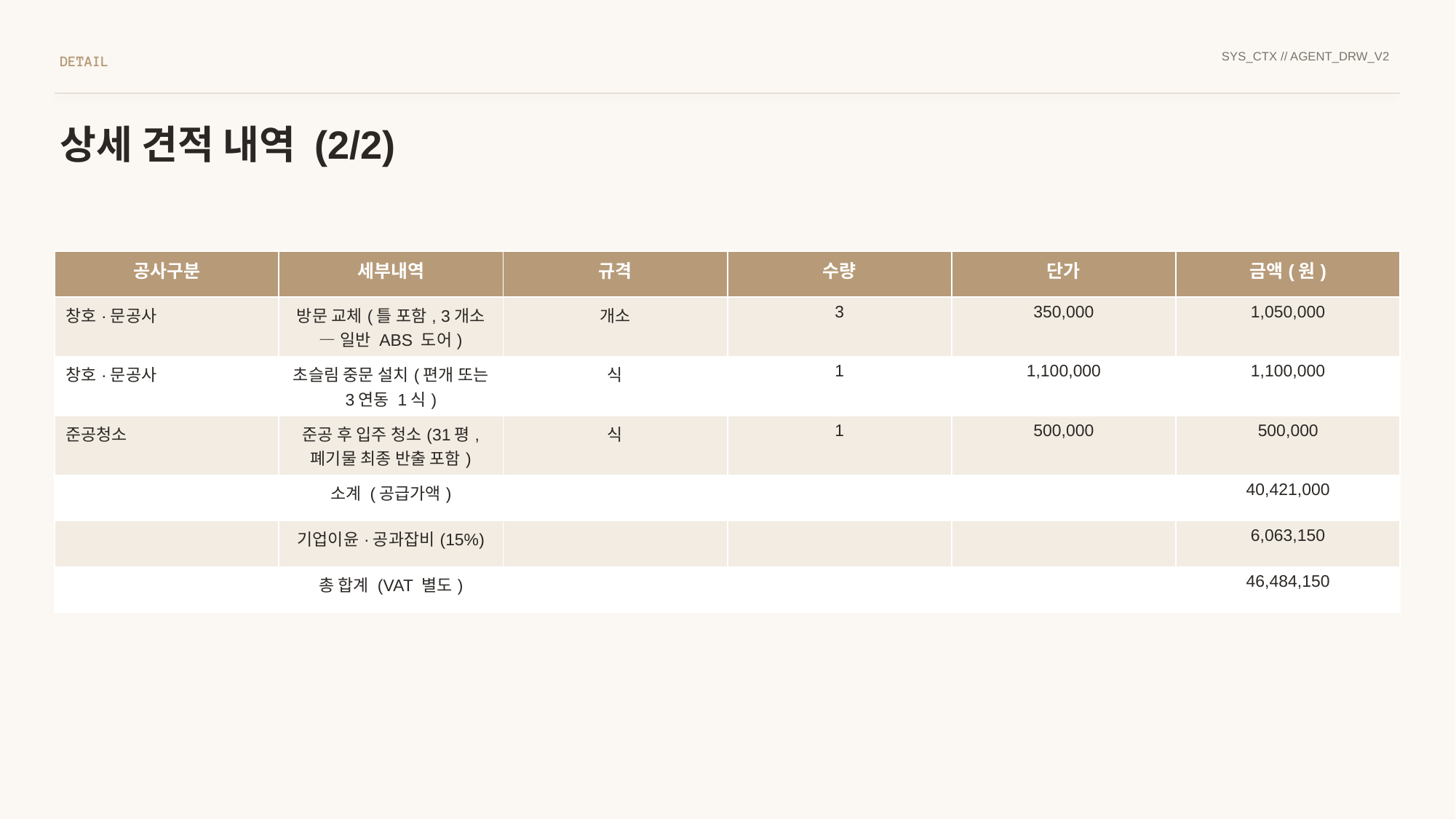

SYS_CTX // AGENT_DRW_V2
DETAIL

상세 견적 내역 (2/2)
| 공사구분 | 세부내역 | 규격 | 수량 | 단가 | 금액(원) |
| --- | --- | --- | --- | --- | --- |
| 창호·문공사 | 방문 교체(틀 포함, 3개소 — 일반 ABS 도어) | 개소 | 3 | 350,000 | 1,050,000 |
| 창호·문공사 | 초슬림 중문 설치(편개 또는 3연동 1식) | 식 | 1 | 1,100,000 | 1,100,000 |
| 준공청소 | 준공 후 입주 청소(31평, 폐기물 최종 반출 포함) | 식 | 1 | 500,000 | 500,000 |
|  | 소계 (공급가액) |  |  |  | 40,421,000 |
|  | 기업이윤·공과잡비(15%) |  |  |  | 6,063,150 |
|  | 총 합계 (VAT 별도) |  |  |  | 46,484,150 |